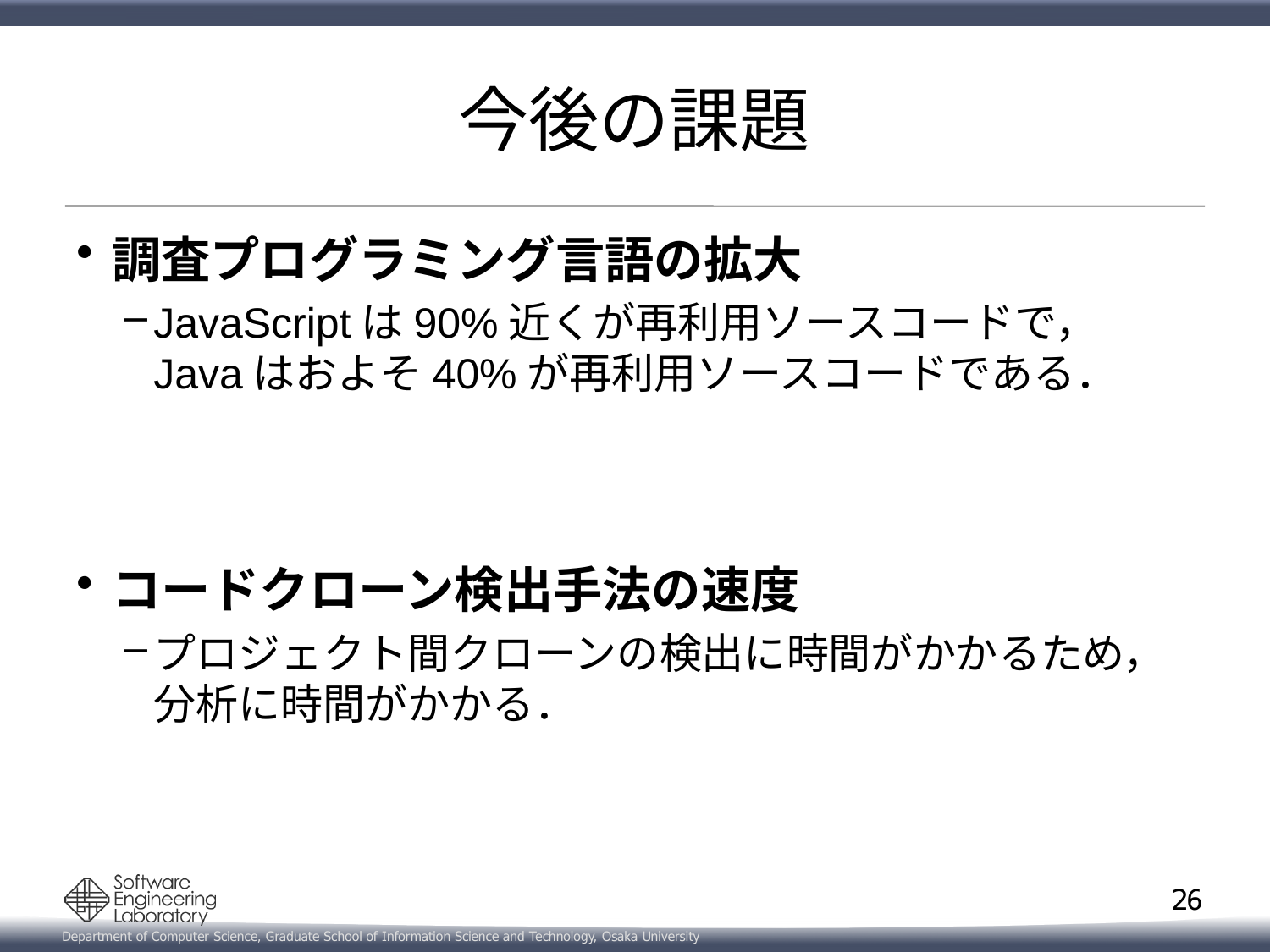

# 今後の課題
調査プログラミング言語の拡大
JavaScriptは90%近くが再利用ソースコードで，
Javaはおよそ40%が再利用ソースコードである．

コードクローン検出手法の速度
プロジェクト間クローンの検出に時間がかかるため，分析に時間がかかる．
26